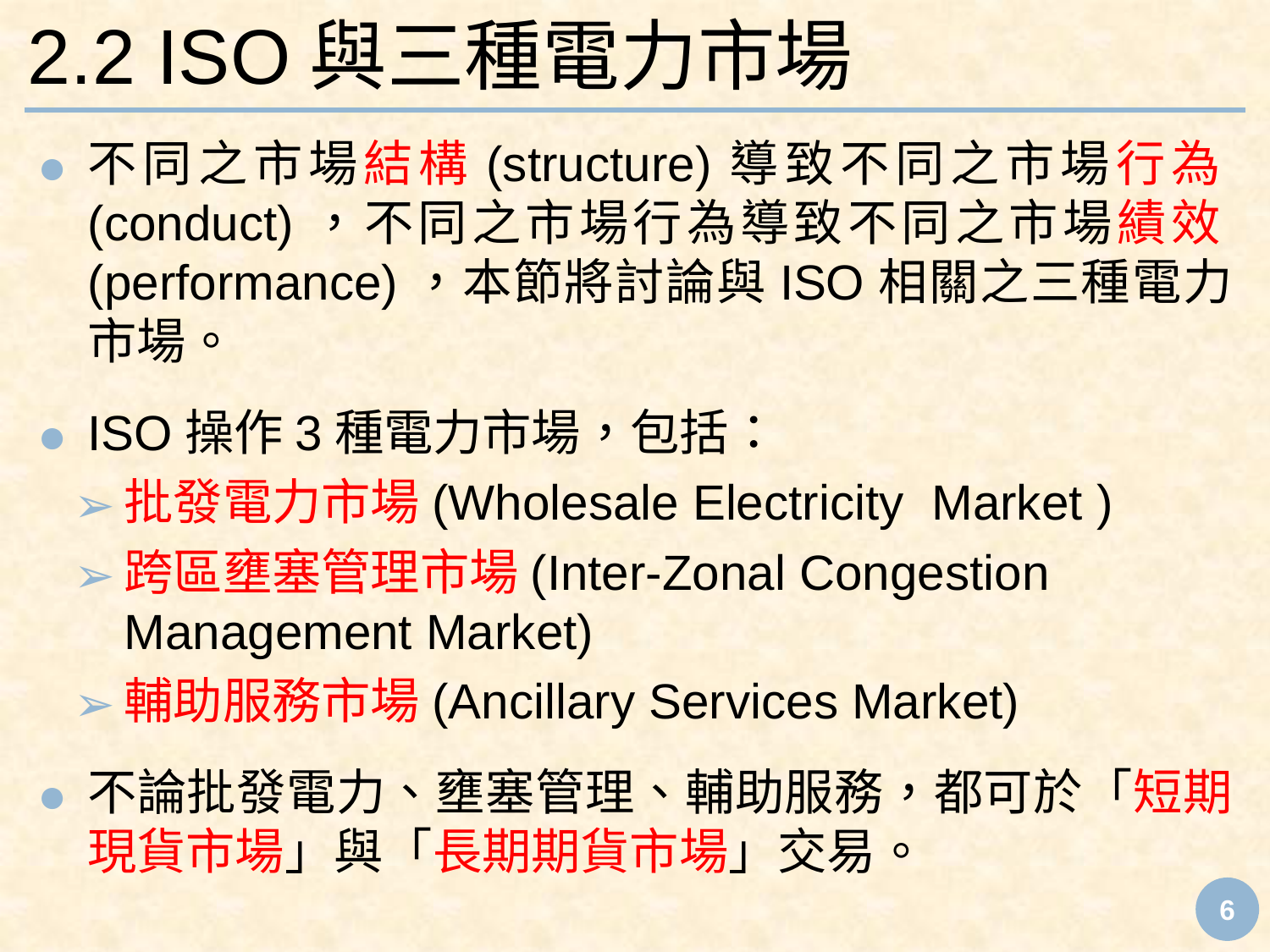

# 2.2 ISO與三種電力市場
不同之市場結構(structure)導致不同之市場行為(conduct)，不同之市場行為導致不同之市場績效(performance)，本節將討論與ISO相關之三種電力市場。
ISO操作3種電力市場，包括：
批發電力市場(Wholesale Electricity  Market )
跨區壅塞管理市場(Inter-Zonal Congestion Management Market)
輔助服務市場(Ancillary Services Market)
不論批發電力、壅塞管理、輔助服務，都可於「短期現貨市場」與「長期期貨市場」交易。
6